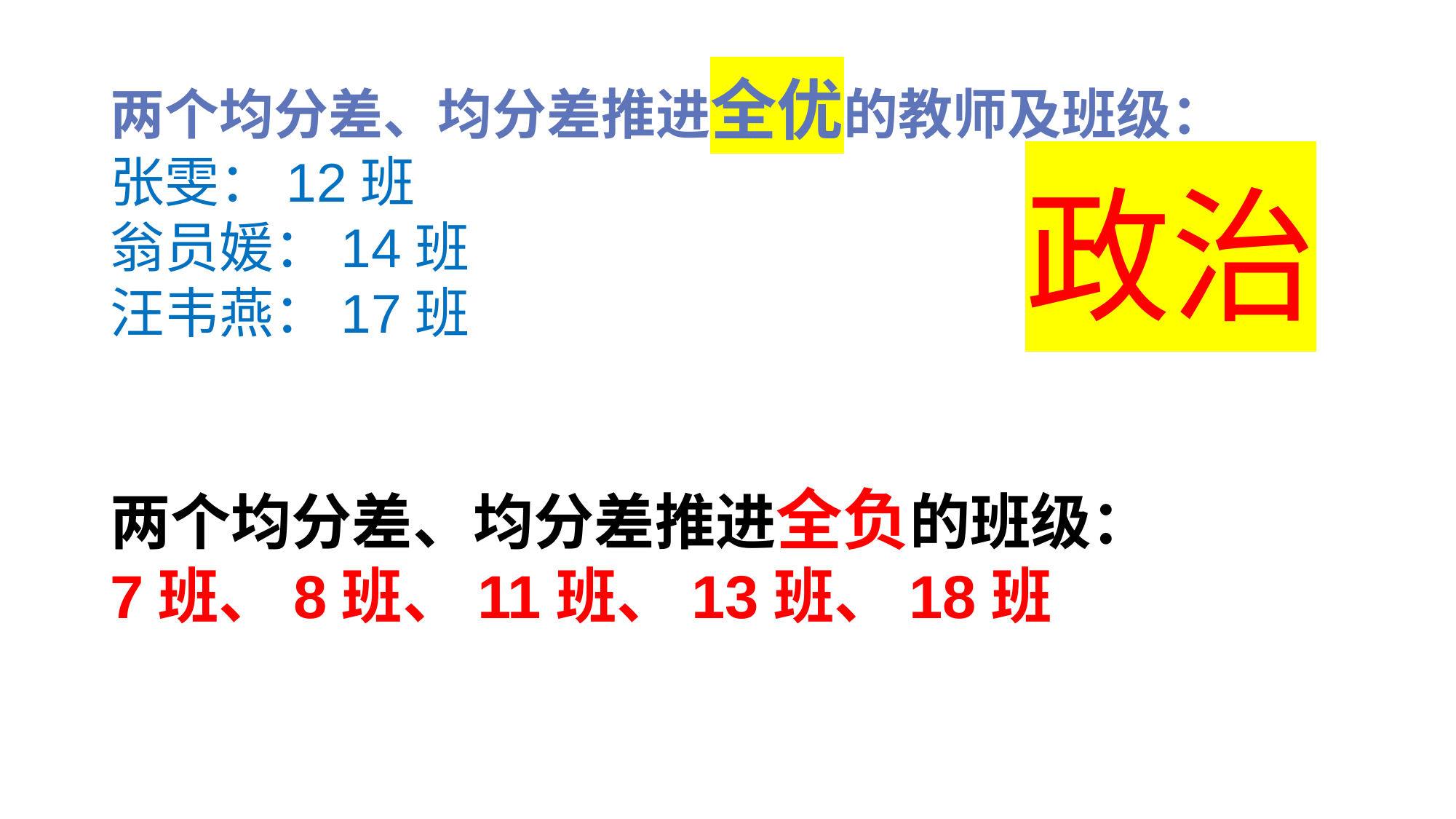

两个均分差、均分差推进全优的教师及班级：
张雯：12班
翁员媛：14班
汪韦燕：17班

政治
两个均分差、均分差推进全负的班级：
7班、8班、11班、13班、18班